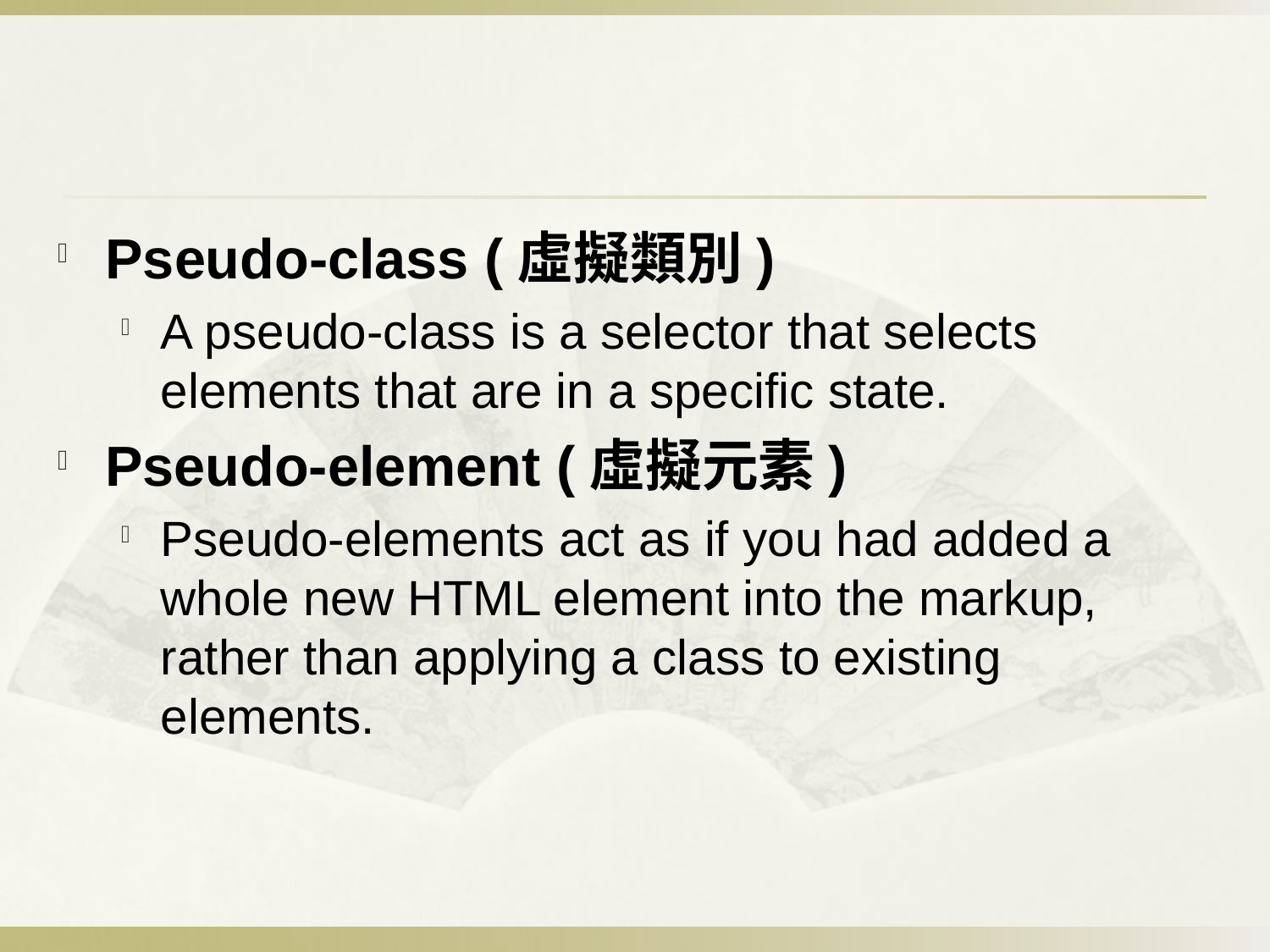

Pseudo-class (虛擬類別)
A pseudo-class is a selector that selects elements that are in a specific state.
Pseudo-element (虛擬元素)
Pseudo-elements act as if you had added a whole new HTML element into the markup, rather than applying a class to existing elements.